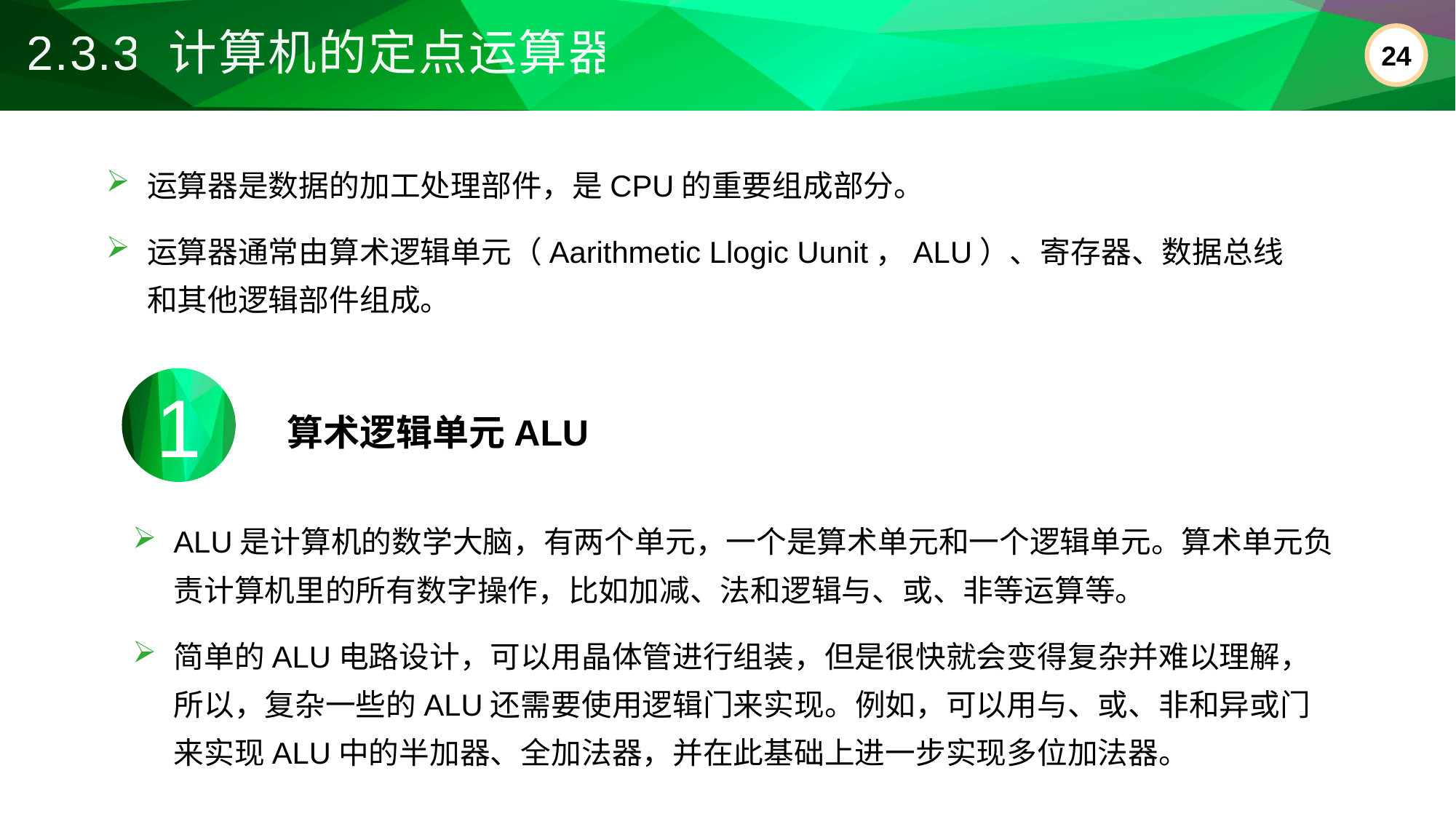

2.3.3 计算机的定点运算器
运算器是数据的加工处理部件，是CPU的重要组成部分。
运算器通常由算术逻辑单元（Aarithmetic Llogic Uunit，ALU）、寄存器、数据总线和其他逻辑部件组成。
1
算术逻辑单元ALU
ALU是计算机的数学大脑，有两个单元，一个是算术单元和一个逻辑单元。算术单元负责计算机里的所有数字操作，比如加减、法和逻辑与、或、非等运算等。
简单的ALU电路设计，可以用晶体管进行组装，但是很快就会变得复杂并难以理解，所以，复杂一些的ALU还需要使用逻辑门来实现。例如，可以用与、或、非和异或门来实现ALU中的半加器、全加法器，并在此基础上进一步实现多位加法器。